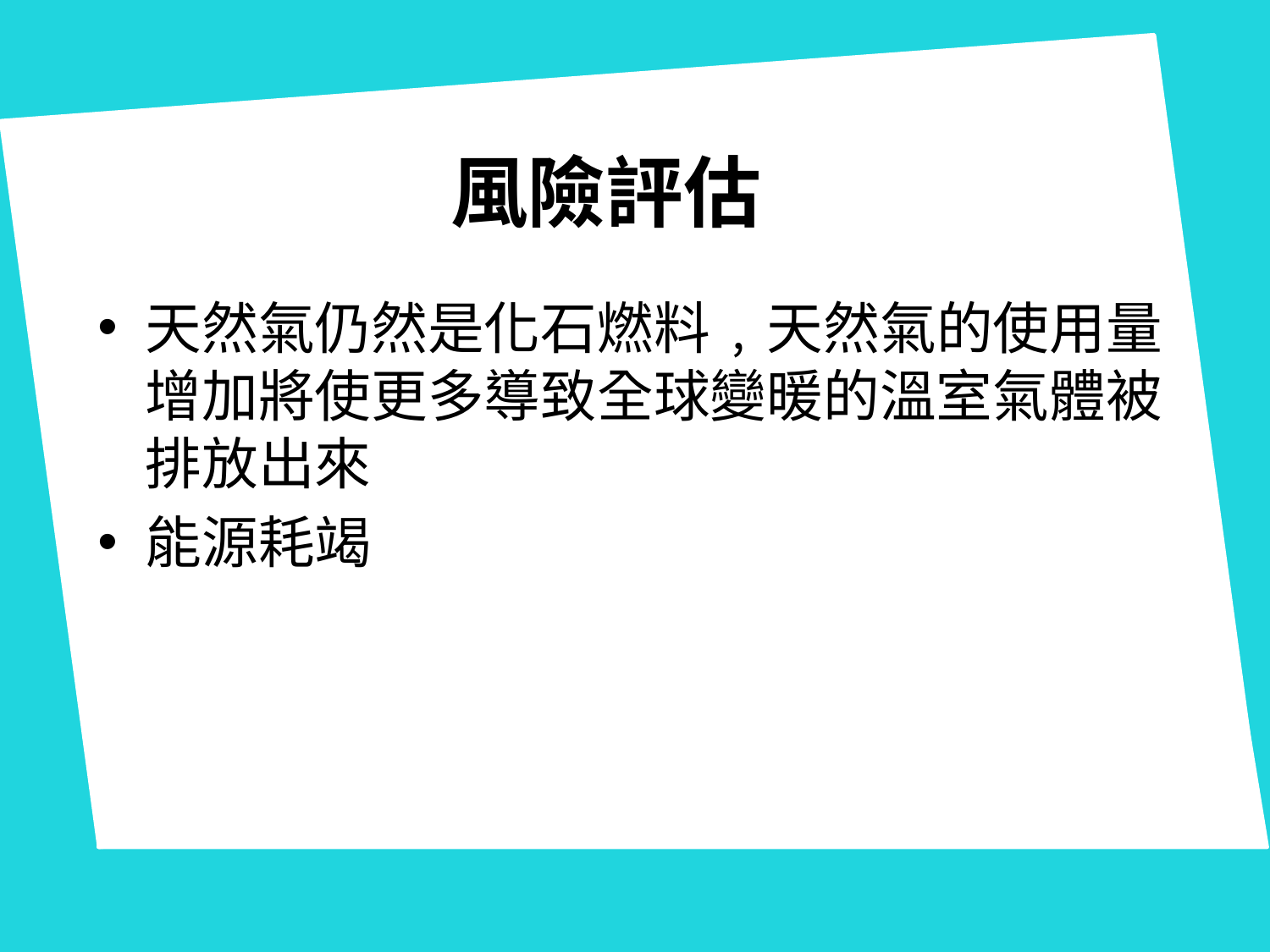

風險評估
天然氣仍然是化石燃料﹐天然氣的使用量增加將使更多導致全球變暖的溫室氣體被排放出來
能源耗竭